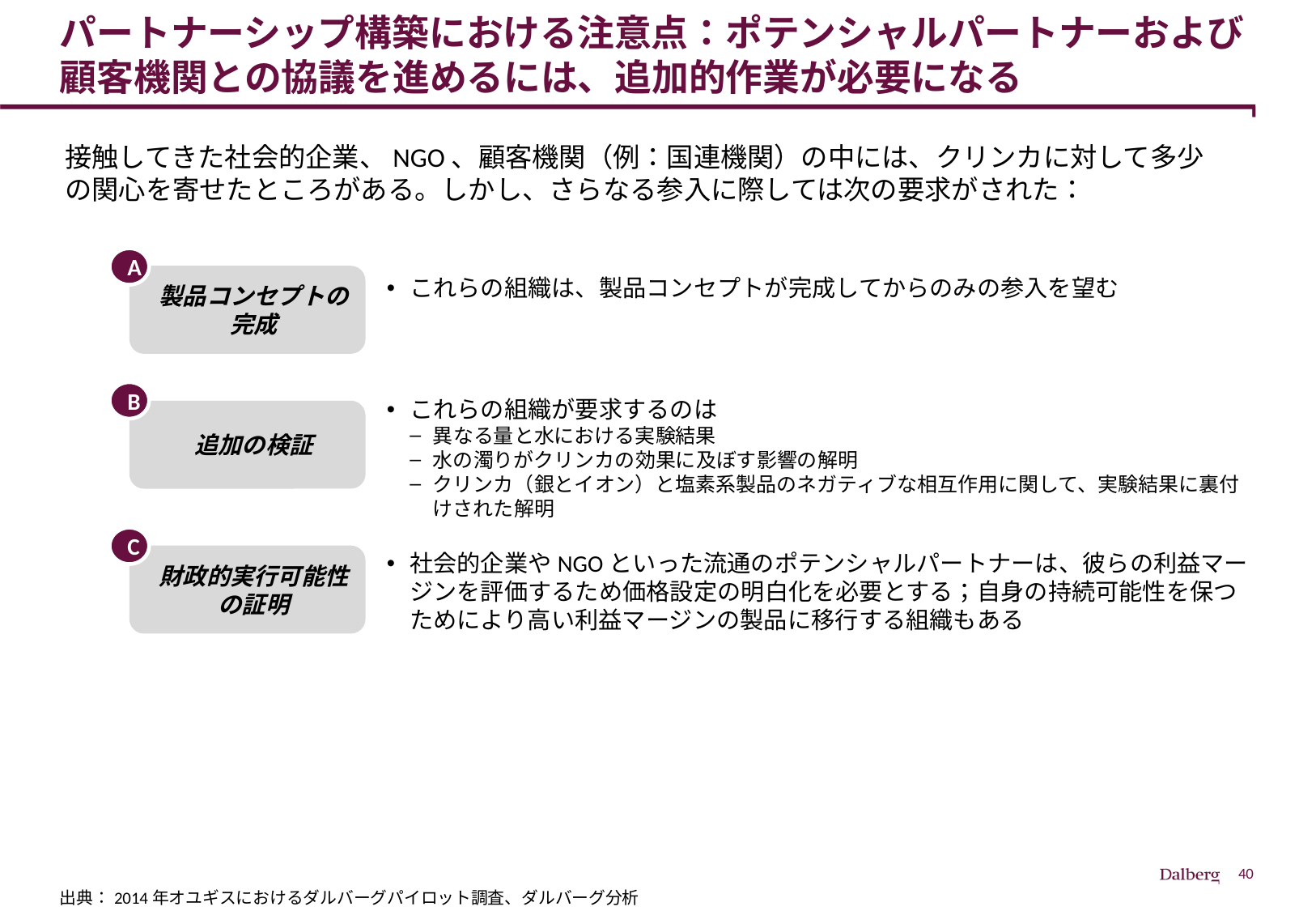

# パートナーシップ構築における注意点：ポテンシャルパートナーおよび顧客機関との協議を進めるには、追加的作業が必要になる
接触してきた社会的企業、NGO、顧客機関（例：国連機関）の中には、クリンカに対して多少の関心を寄せたところがある。しかし、さらなる参入に際しては次の要求がされた：
A
製品コンセプトの完成
これらの組織は、製品コンセプトが完成してからのみの参入を望む
B
これらの組織が要求するのは
異なる量と水における実験結果
水の濁りがクリンカの効果に及ぼす影響の解明
クリンカ（銀とイオン）と塩素系製品のネガティブな相互作用に関して、実験結果に裏付けされた解明
追加の検証
C
財政的実行可能性の証明
社会的企業やNGOといった流通のポテンシャルパートナーは、彼らの利益マージンを評価するため価格設定の明白化を必要とする；自身の持続可能性を保つためにより高い利益マージンの製品に移行する組織もある
出典：2014年オユギスにおけるダルバーグパイロット調査、ダルバーグ分析